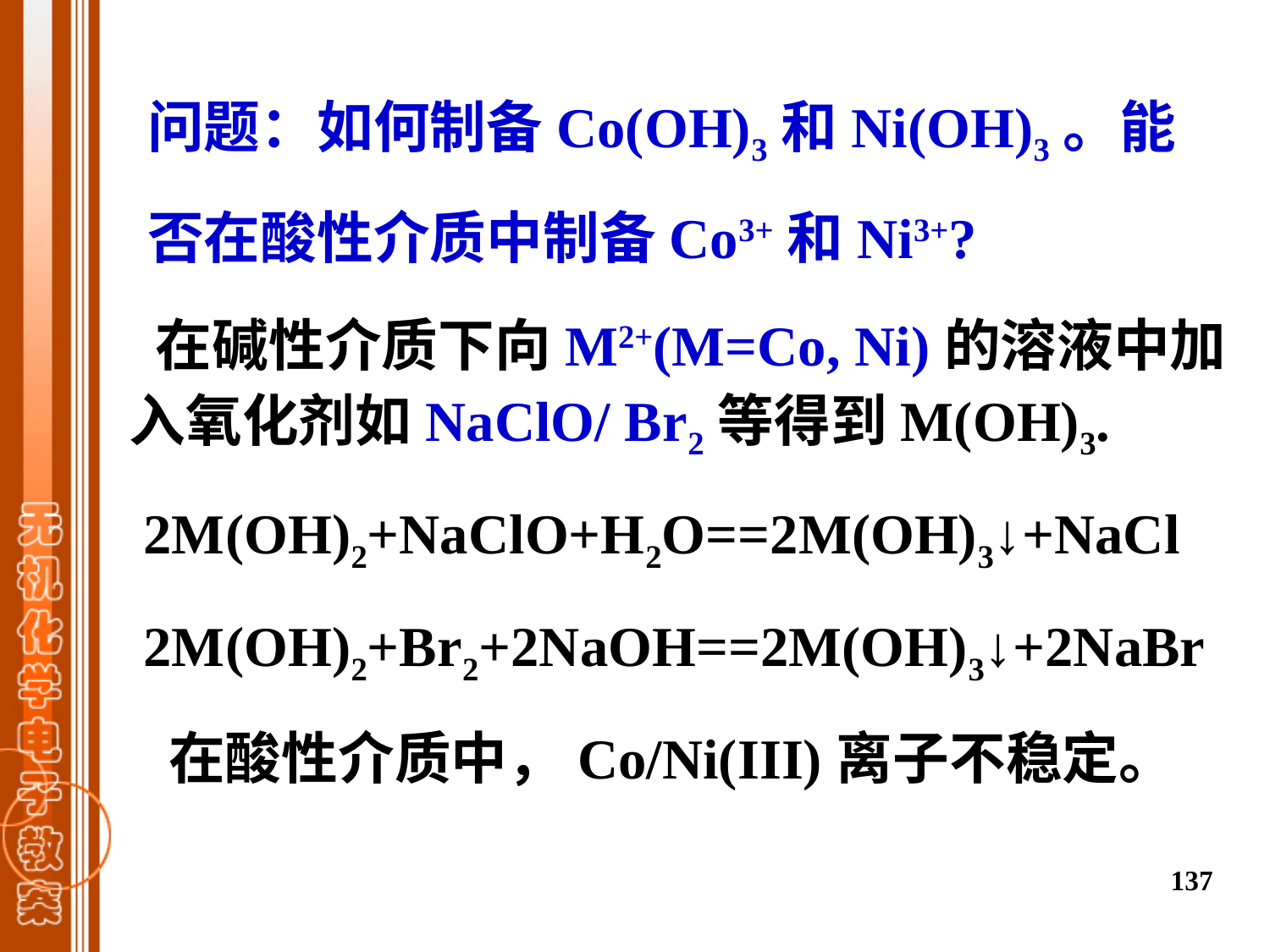

问题：如何制备Co(OH)3和Ni(OH)3。能否在酸性介质中制备Co3+和Ni3+?
 在碱性介质下向M2+(M=Co, Ni)的溶液中加入氧化剂如NaClO/ Br2等得到M(OH)3.
 2M(OH)2+NaClO+H2O==2M(OH)3↓+NaCl
 2M(OH)2+Br2+2NaOH==2M(OH)3↓+2NaBr
  在酸性介质中，Co/Ni(III)离子不稳定。
137